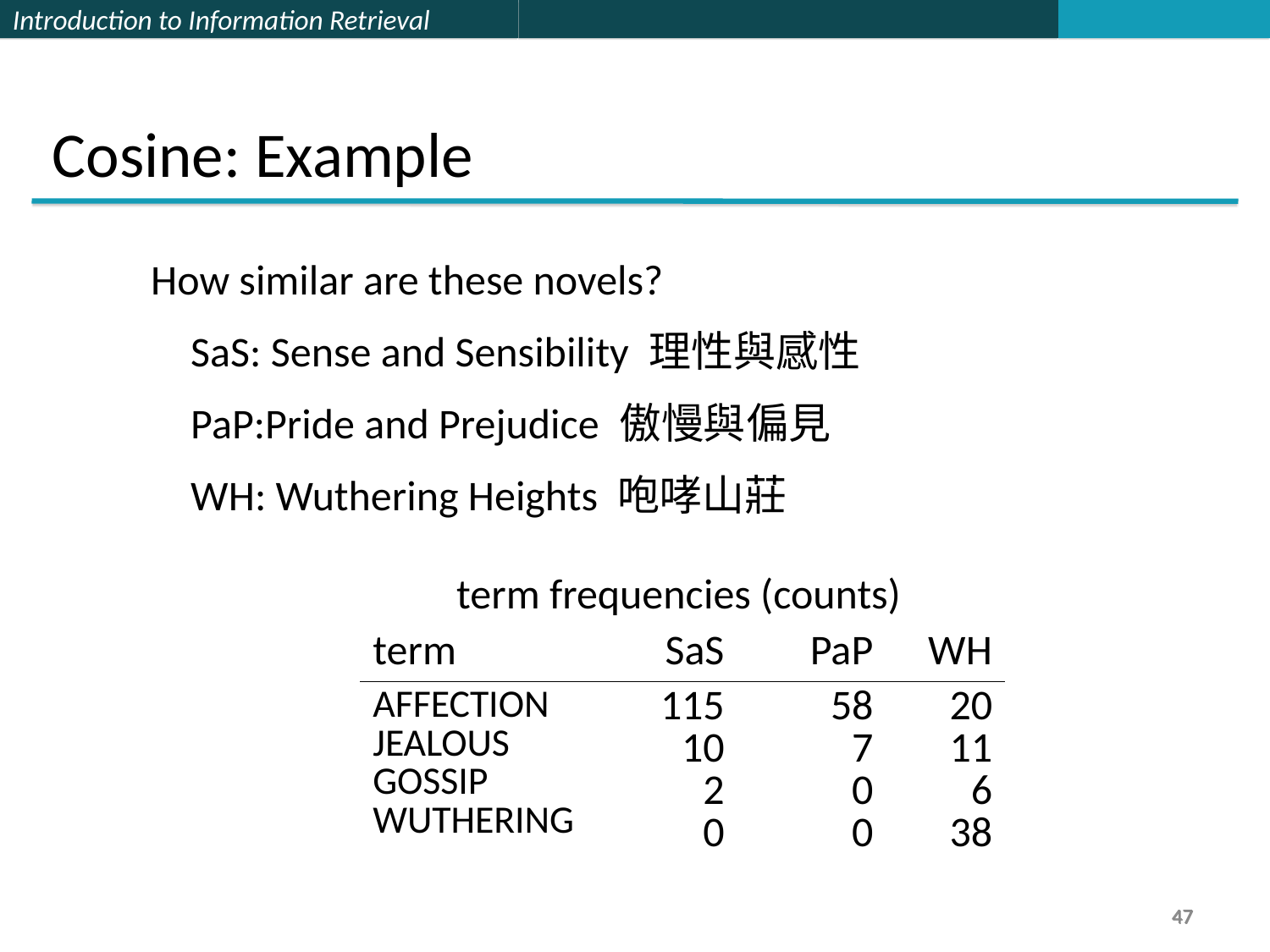

Cosine: Example
How similar are these novels?
	SaS: Sense and Sensibility 理性與感性
	PaP:Pride and Prejudice 傲慢與偏見
	WH: Wuthering Heights 咆哮山莊
term frequencies (counts)

| term | SaS | PaP | WH |
| --- | --- | --- | --- |
| AFFECTION JEALOUS GOSSIP WUTHERING | 115 10 2 0 | 58 7 0 0 | 20 11 6 38 |
47
47